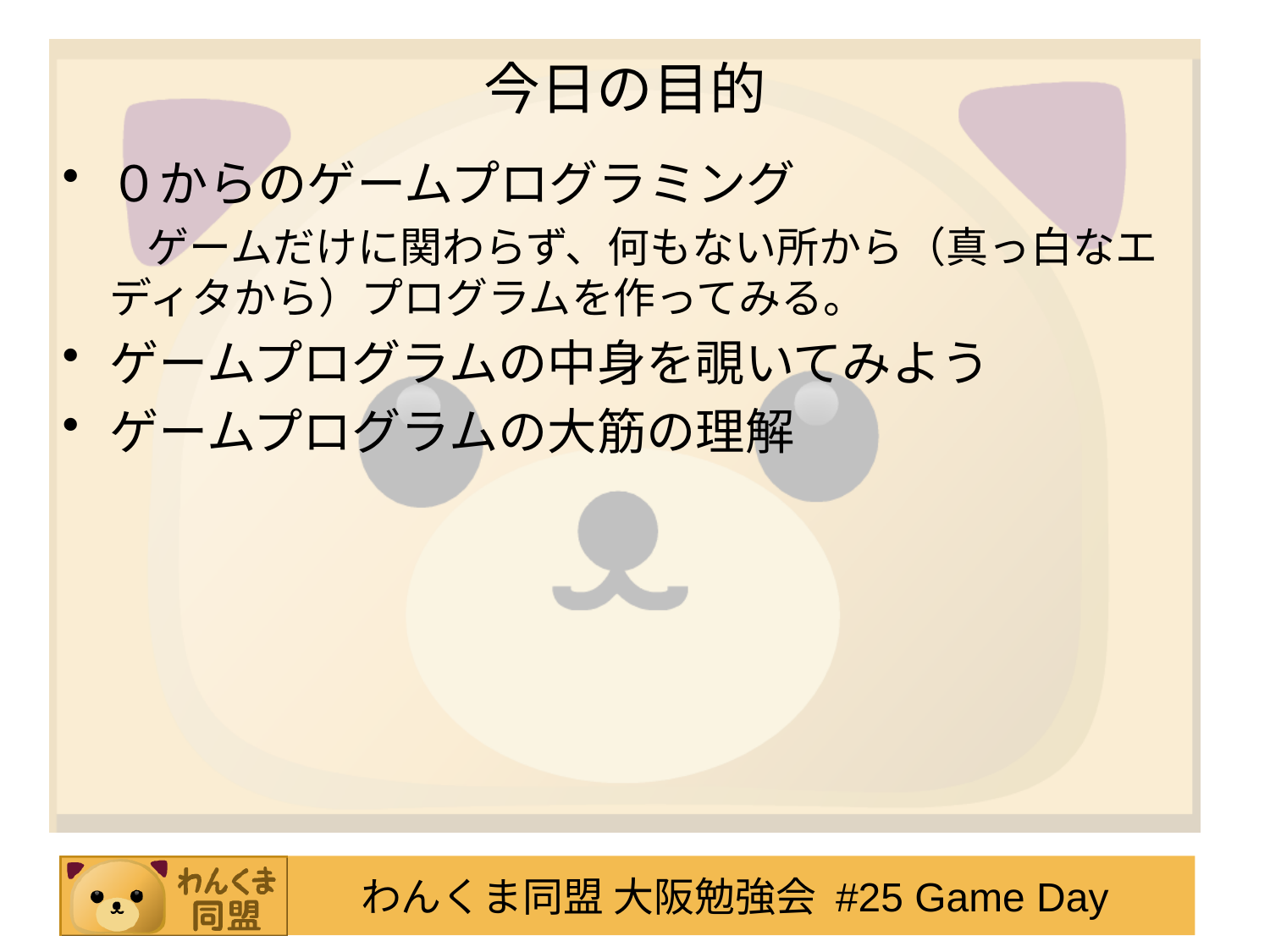

# 今日の目的
０からのゲームプログラミング
　　ゲームだけに関わらず、何もない所から（真っ白なエディタから）プログラムを作ってみる。
ゲームプログラムの中身を覗いてみよう
ゲームプログラムの大筋の理解